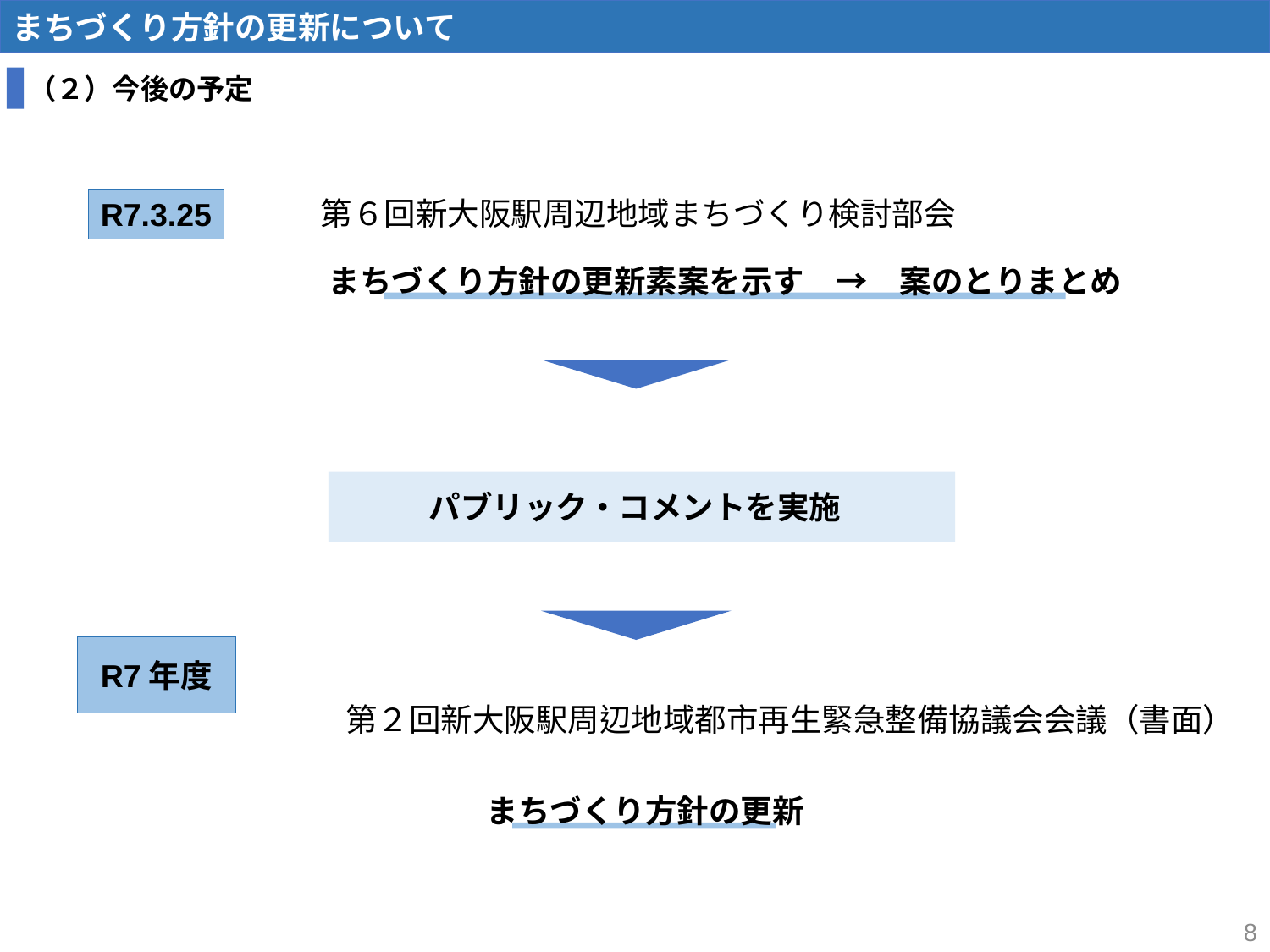

まちづくり方針の更新について
資料２－１
（２）今後の予定

第６回新大阪駅周辺地域まちづくり検討部会
R7.3.25
まちづくり方針の更新素案を示す　→　案のとりまとめ

R7年度

パブリック・コメントを実施

第２回新大阪駅周辺地域都市再生緊急整備協議会会議（書面）
まちづくり方針の更新

8